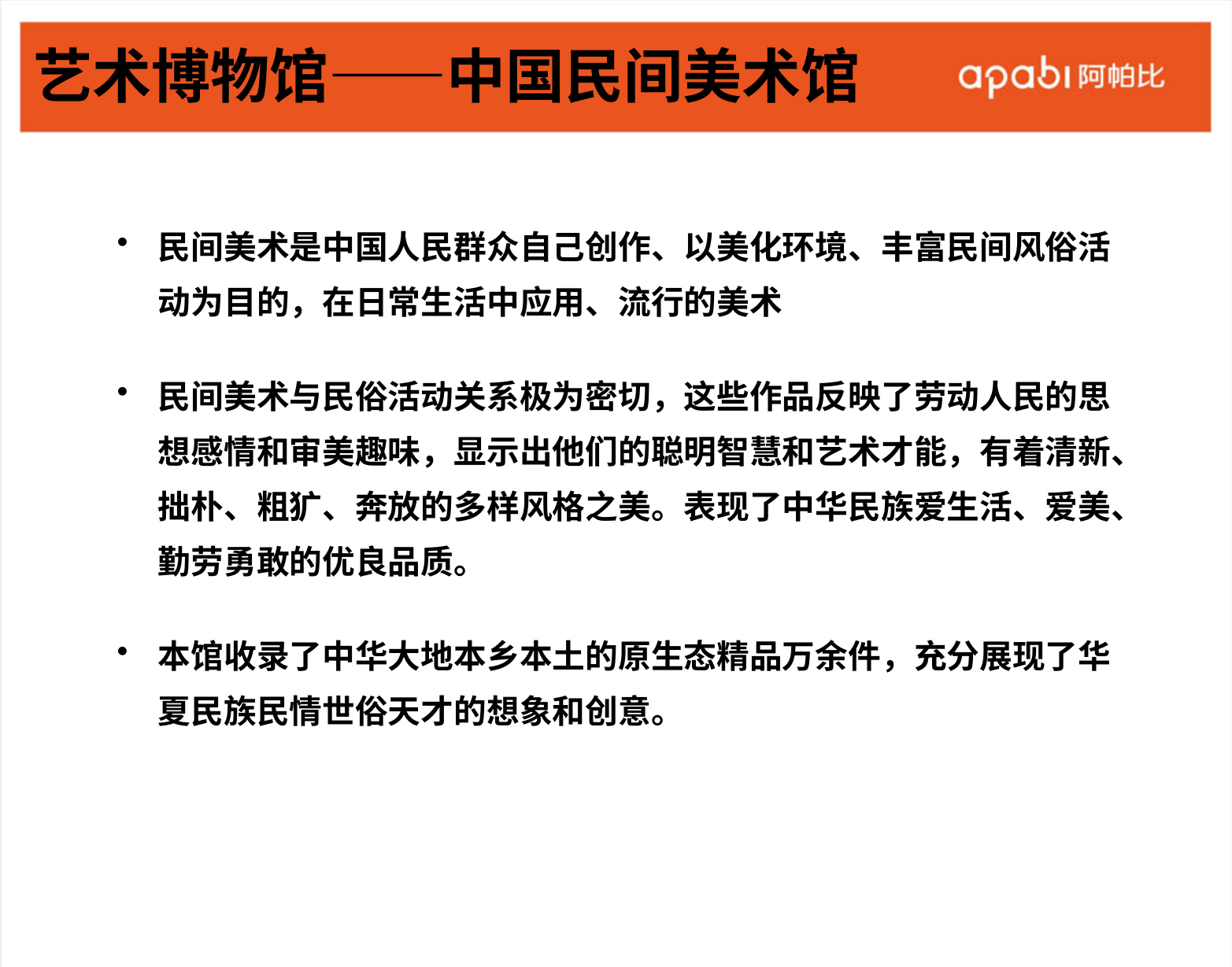

艺术博物馆——中国民间美术馆
民间美术是中国人民群众自己创作、以美化环境、丰富民间风俗活动为目的，在日常生活中应用、流行的美术
民间美术与民俗活动关系极为密切，这些作品反映了劳动人民的思想感情和审美趣味，显示出他们的聪明智慧和艺术才能，有着清新、拙朴、粗犷、奔放的多样风格之美。表现了中华民族爱生活、爱美、勤劳勇敢的优良品质。
本馆收录了中华大地本乡本土的原生态精品万余件，充分展现了华夏民族民情世俗天才的想象和创意。